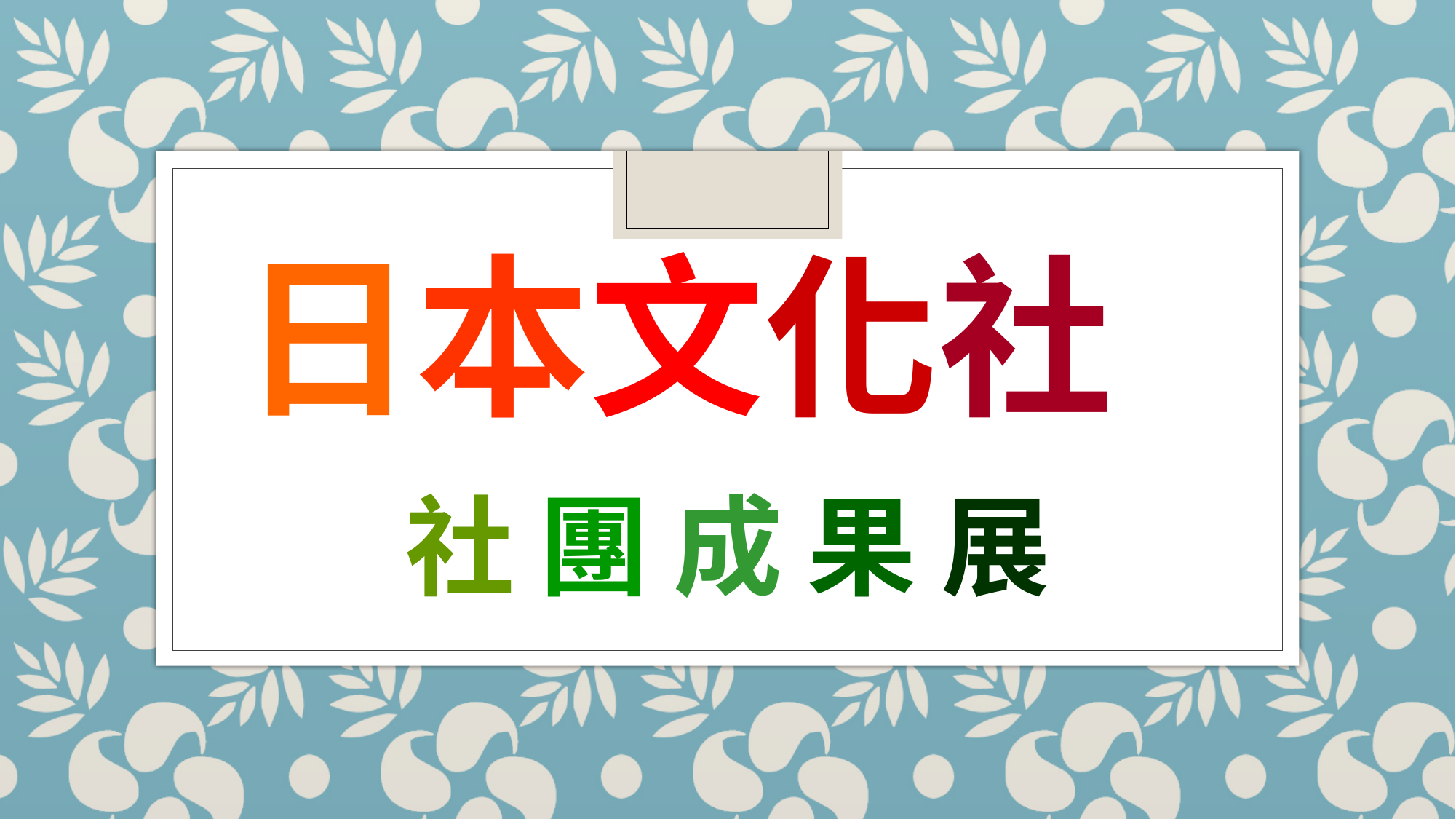

# 日本文化社
社 團 成 果 展